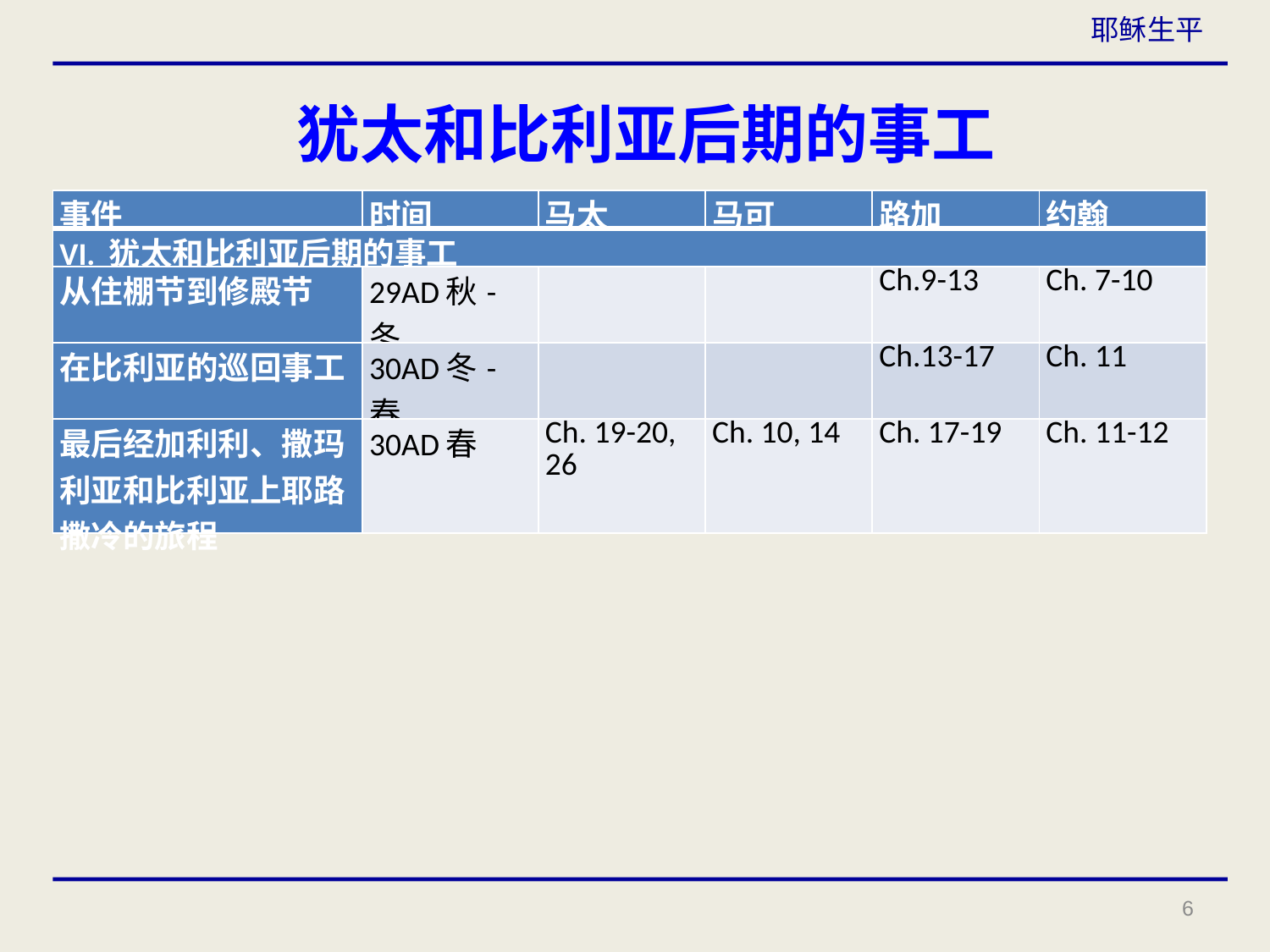

耶稣生平

# 犹太和比利亚后期的事工
| 事件 | 时间 | 马太 | 马可 | 路加 | 约翰 |
| --- | --- | --- | --- | --- | --- |
| VI. 犹太和比利亚后期的事工 |  |  |  |  |  |
| 从住棚节到修殿节 | 29AD秋-冬 |  |  | Ch.9-13 | Ch. 7-10 |
| 在比利亚的巡回事工 | 30AD冬-春 |  |  | Ch.13-17 | Ch. 11 |
| 最后经加利利、撒玛利亚和比利亚上耶路撒冷的旅程 | 30AD春 | Ch. 19-20, 26 | Ch. 10, 14 | Ch. 17-19 | Ch. 11-12 |

6